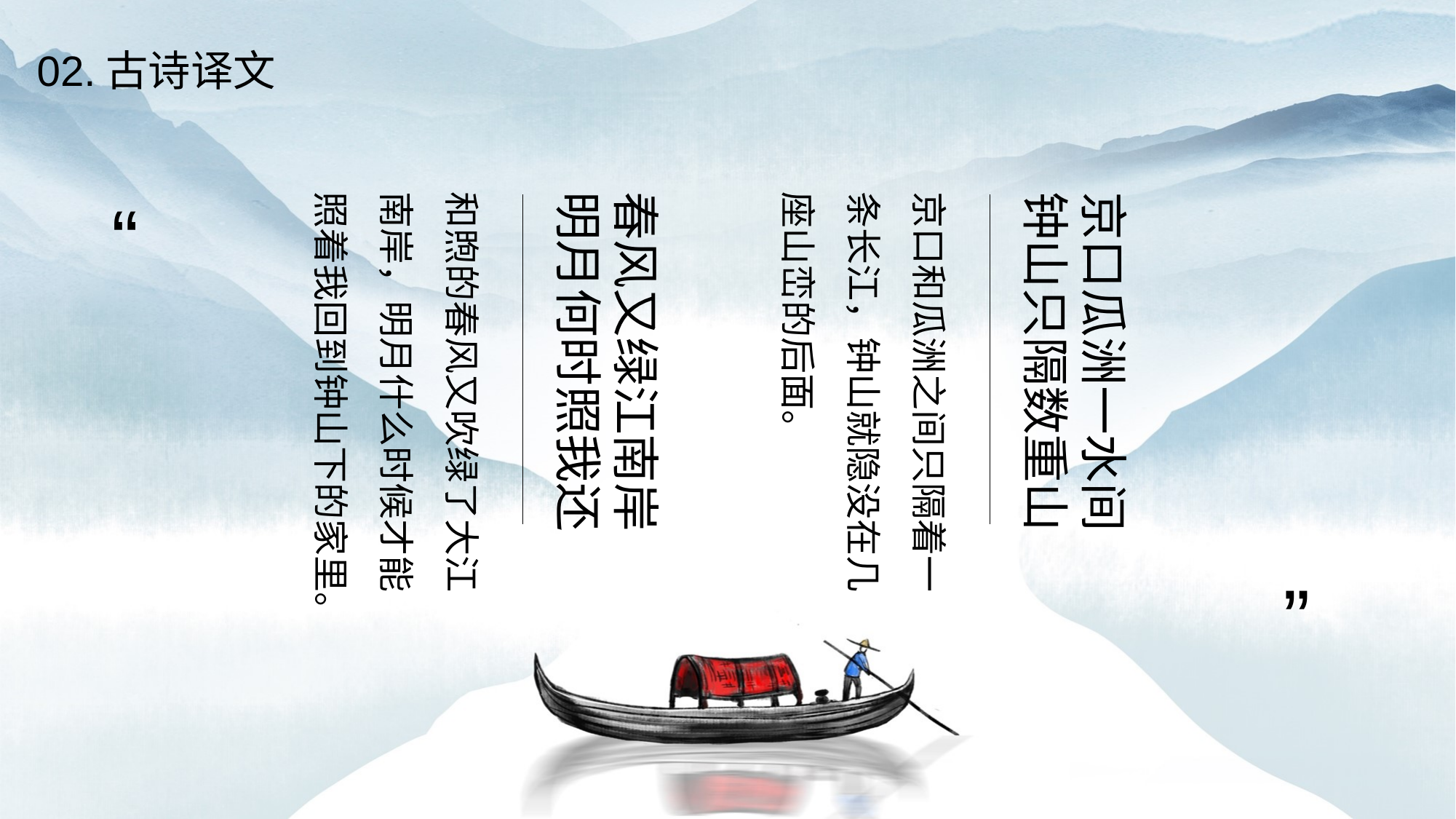

02.古诗译文
“
和煦的春风又吹绿了大江南岸，明月什么时候才能照着我回到钟山下的家里。
春风又绿江南岸
明月何时照我还
京口和瓜洲之间只隔着一条长江，钟山就隐没在几座山峦的后面。
京口瓜洲一水间
钟山只隔数重山
”